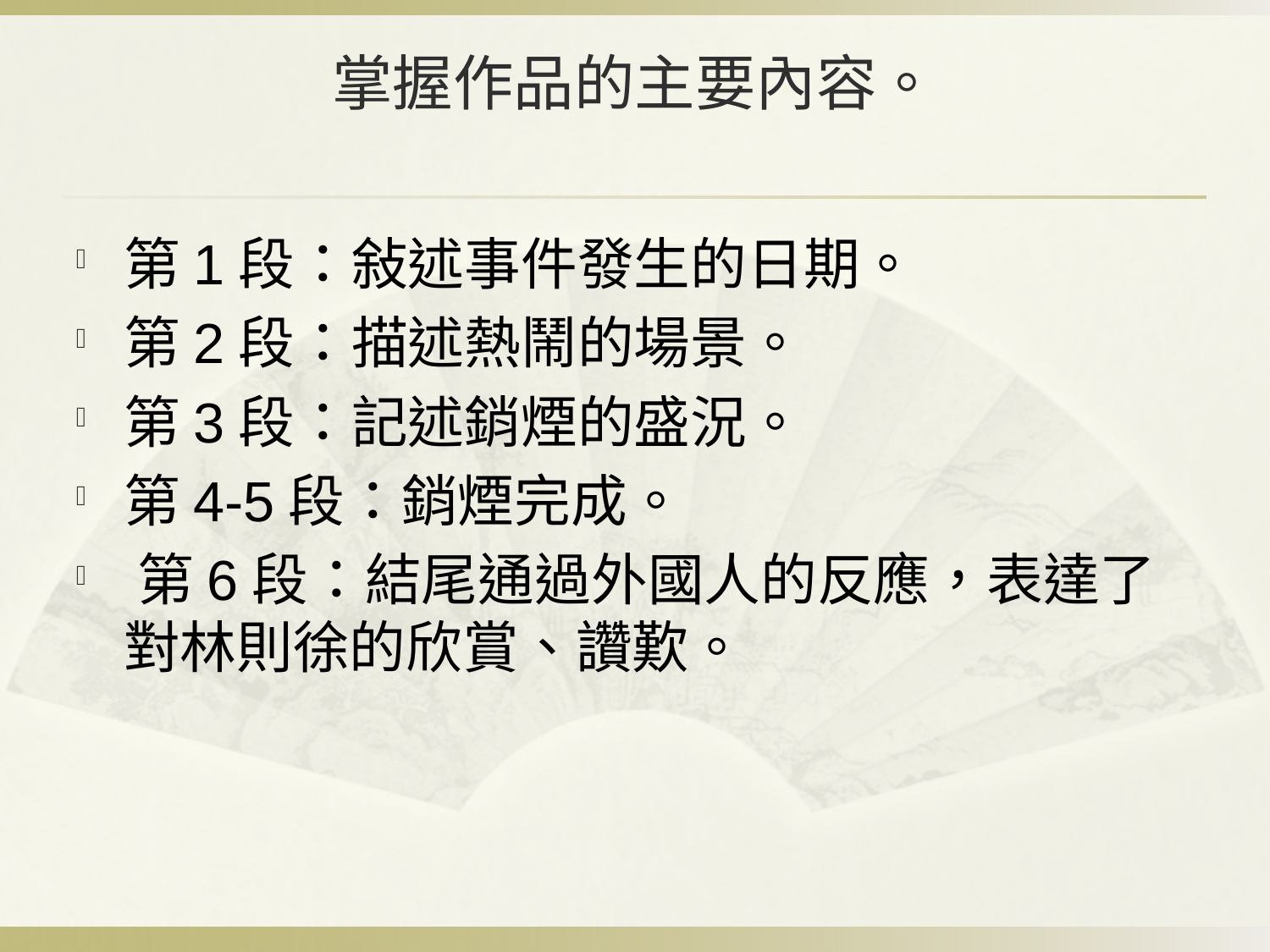

# 掌握作品的主要內容。
第1段：敍述事件發生的日期。
第2段：描述熱鬧的場景。
第3段：記述銷煙的盛況。
第4-5段：銷煙完成。
第6段：結尾通過外國人的反應，表達了對林則徐的欣賞、讚歎。